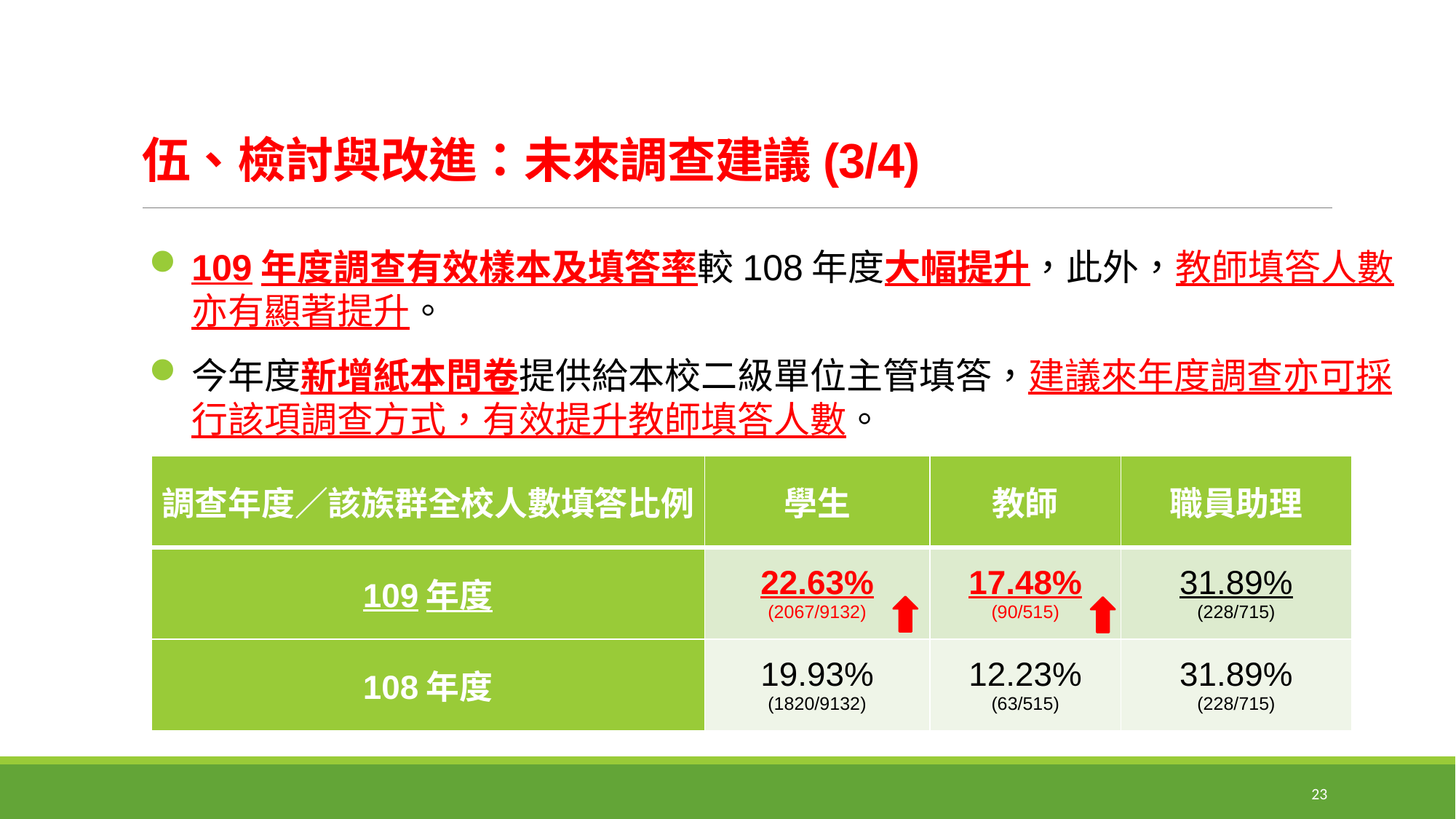

# 伍、檢討與改進：未來調查建議(3/4)

109年度調查有效樣本及填答率較108年度大幅提升，此外，教師填答人數亦有顯著提升。
今年度新增紙本問卷提供給本校二級單位主管填答，建議來年度調查亦可採行該項調查方式，有效提升教師填答人數。
| 調查年度／該族群全校人數填答比例 | 學生 | 教師 | 職員助理 |
| --- | --- | --- | --- |
| 109年度 | 22.63% (2067/9132) | 17.48% (90/515) | 31.89% (228/715) |
| 108年度 | 19.93% (1820/9132) | 12.23% (63/515) | 31.89% (228/715) |

23